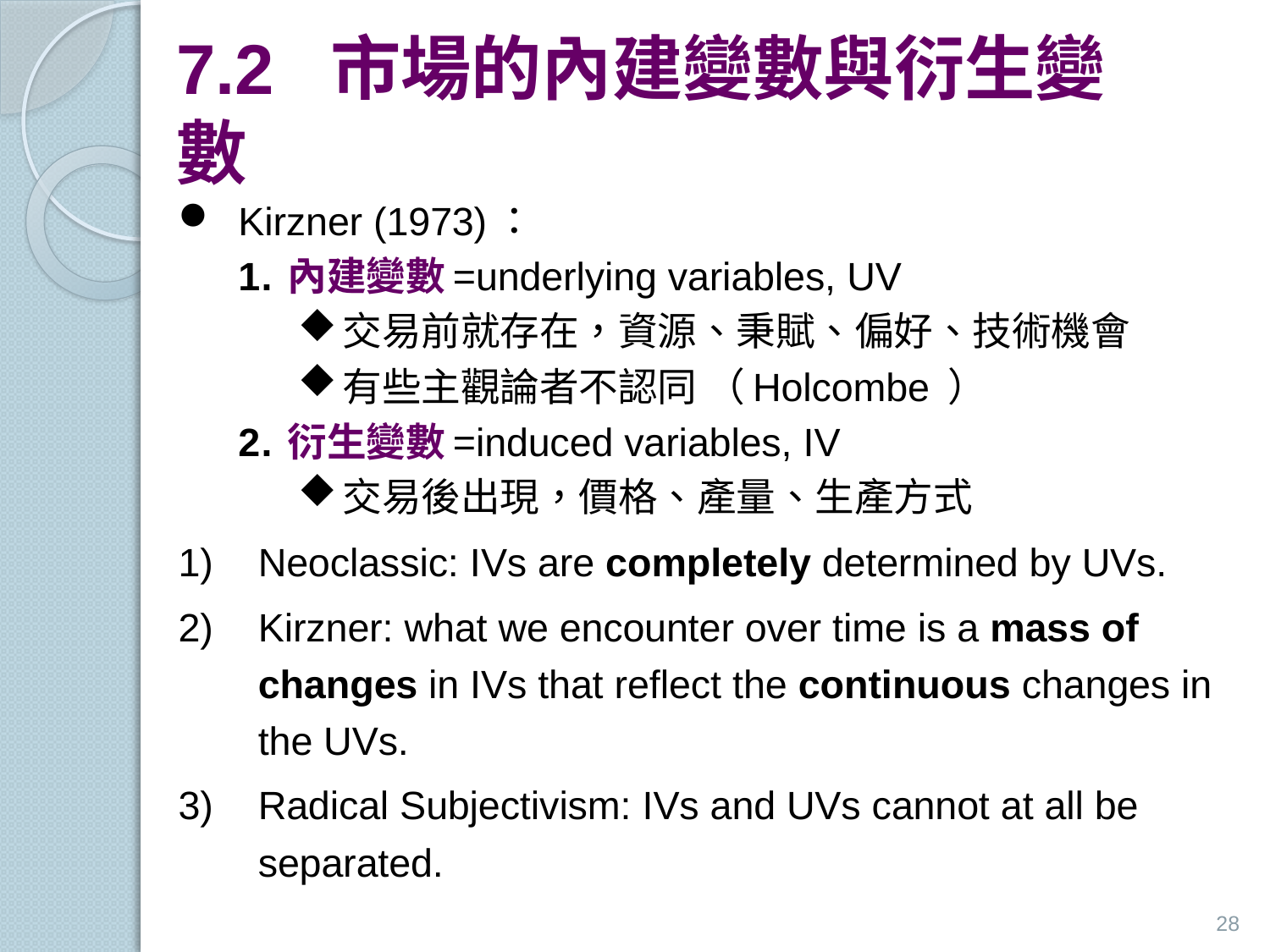

# 7.2  市場的內建變數與衍生變數
Kirzner (1973)：
內建變數=underlying variables, UV
交易前就存在，資源、秉賦、偏好、技術機會
有些主觀論者不認同 （Holcombe ）
衍生變數=induced variables, IV
交易後出現，價格、產量、生產方式
Neoclassic: IVs are completely determined by UVs.
Kirzner: what we encounter over time is a mass of changes in IVs that reflect the continuous changes in the UVs.
Radical Subjectivism: IVs and UVs cannot at all be separated.
28